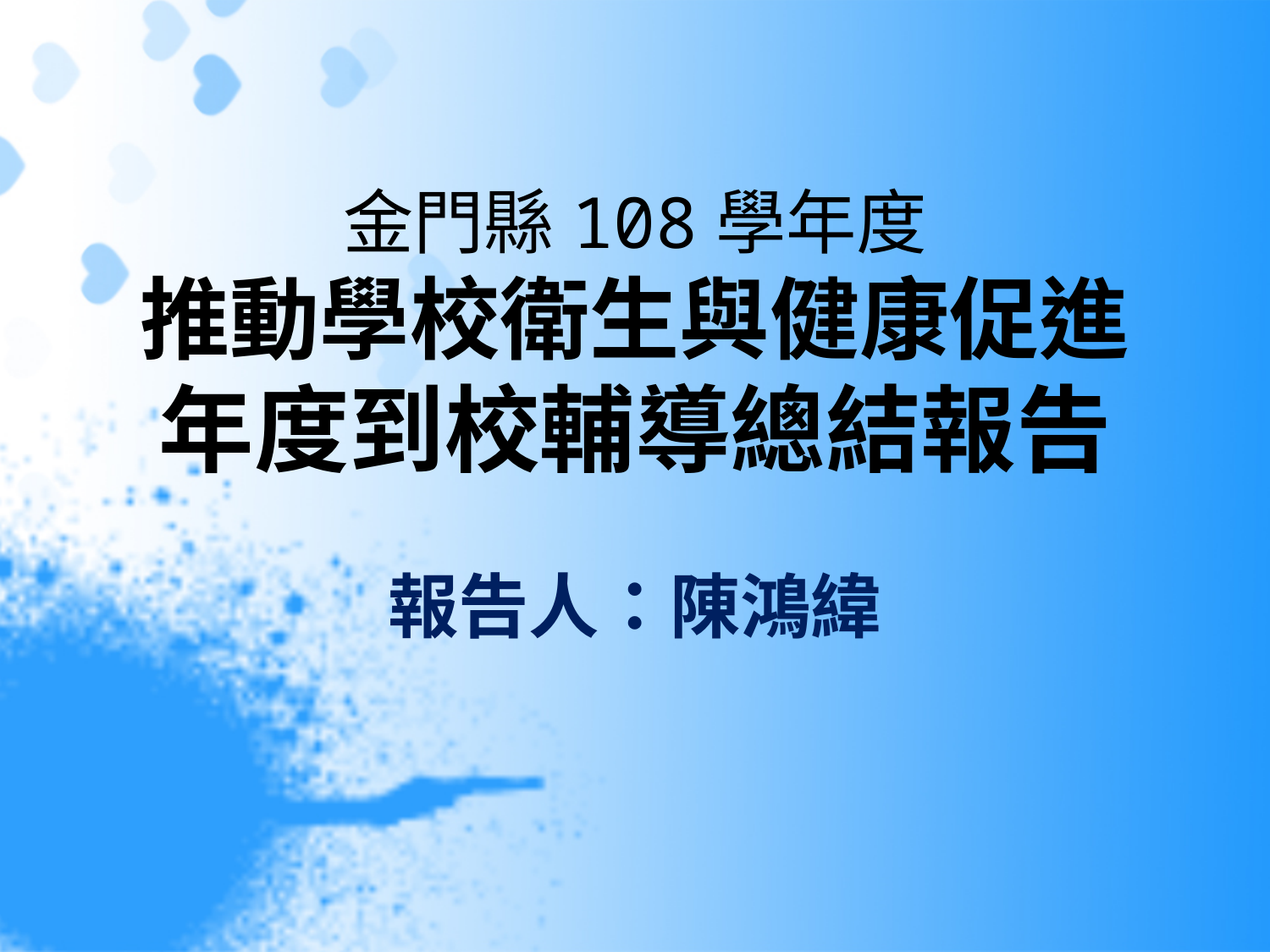

# 金門縣108學年度 推動學校衛生與健康促進 年度到校輔導總結報告
報告人：陳鴻緯